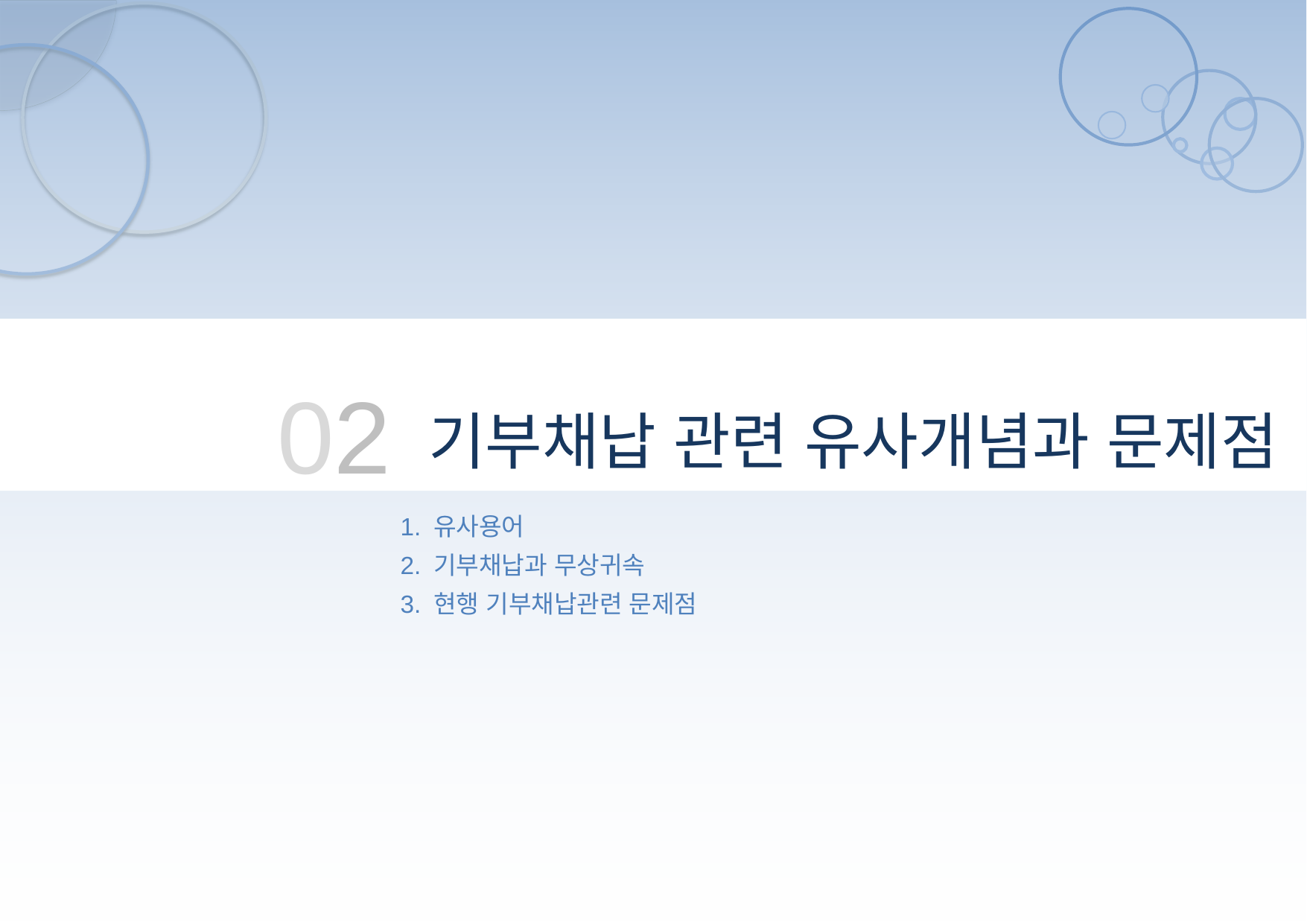

02
기부채납 관련 유사개념과 문제점
1. 유사용어
2. 기부채납과 무상귀속
3. 현행 기부채납관련 문제점